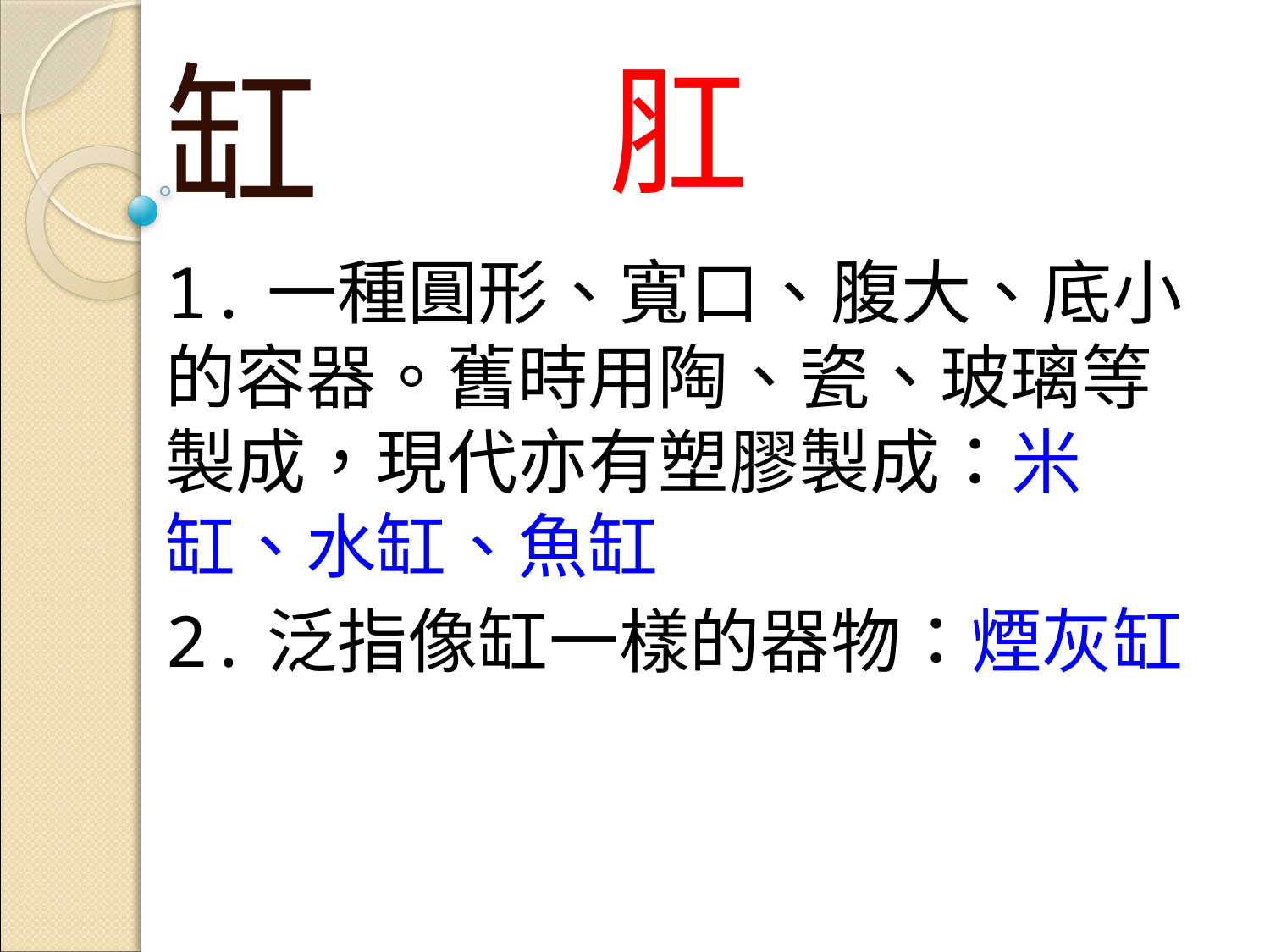

缸
# 肛
1.一種圓形、寬口、腹大、底小的容器。舊時用陶、瓷、玻璃等製成，現代亦有塑膠製成：米缸、水缸、魚缸
2.泛指像缸一樣的器物：煙灰缸